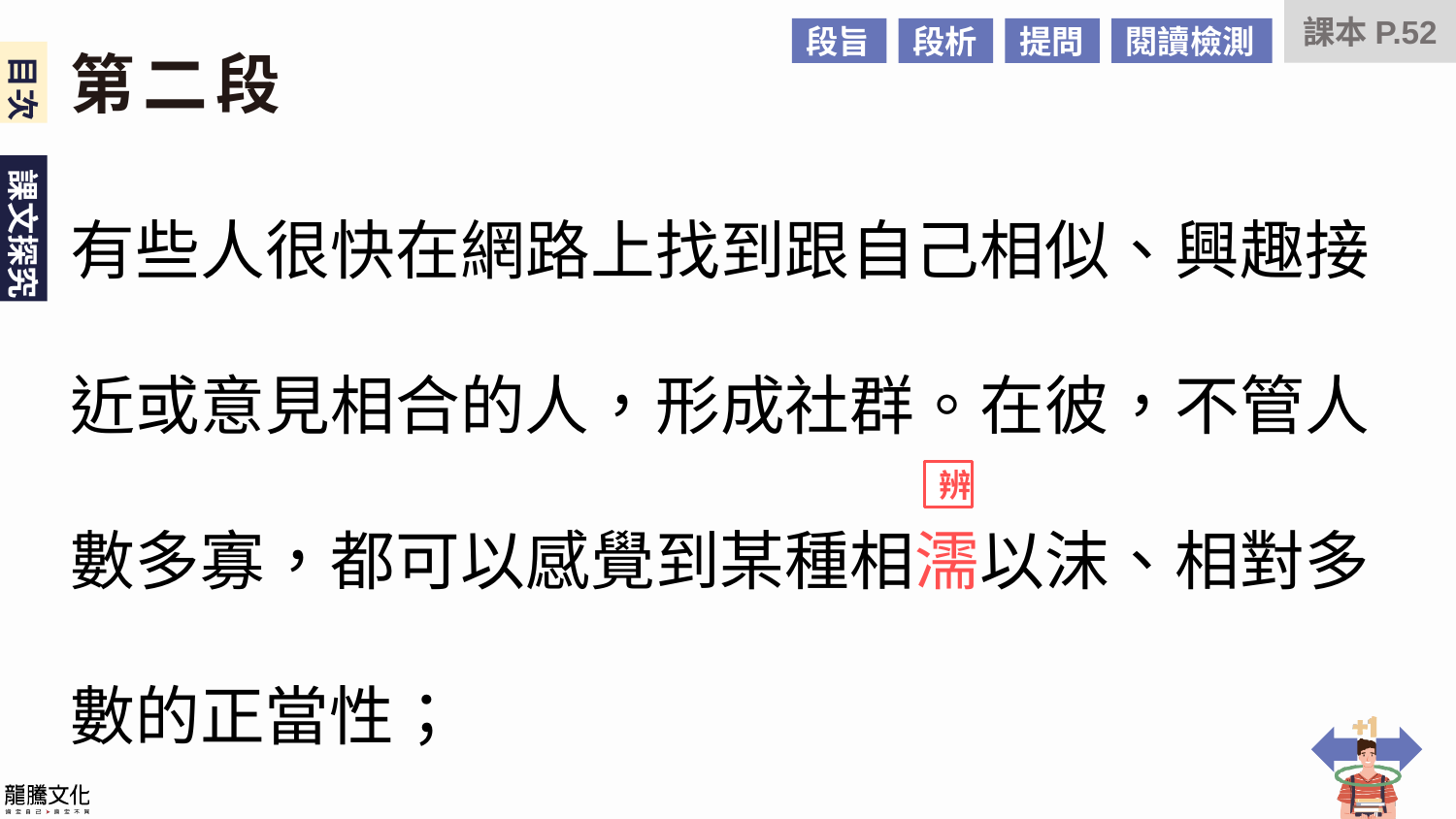

課本P.52
段旨
段析
提問
閱讀檢測
第二段
有些人很快在網路上找到跟自己相似、興趣接近或意見相合的人，形成社群。在彼，不管人數多寡，都可以感覺到某種相濡以沫、相對多數的正當性；
辨